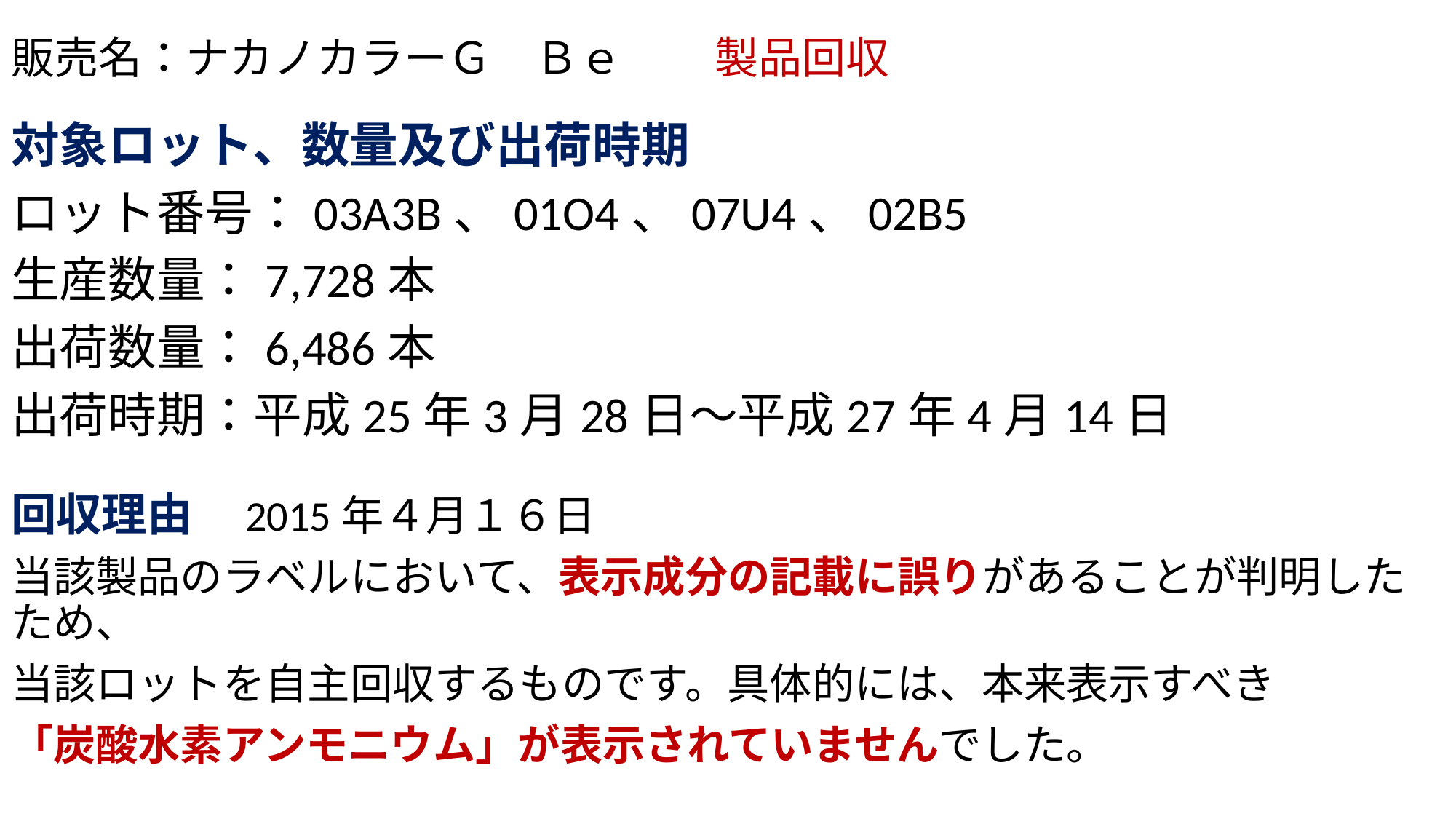

# 販売名：ナカノカラーＧ　Ｂｅ　     製品回収
対象ロット、数量及び出荷時期
ロット番号：03A3B、01O4、07U4、02B5
生産数量：7,728本
出荷数量：6,486本
出荷時期：平成25年3月28日～平成27年4月14日

回収理由　2015年４月１６日
当該製品のラベルにおいて、表示成分の記載に誤りがあることが判明したため、
当該ロットを自主回収するものです。具体的には、本来表示すべき
「炭酸水素アンモニウム」が表示されていませんでした。